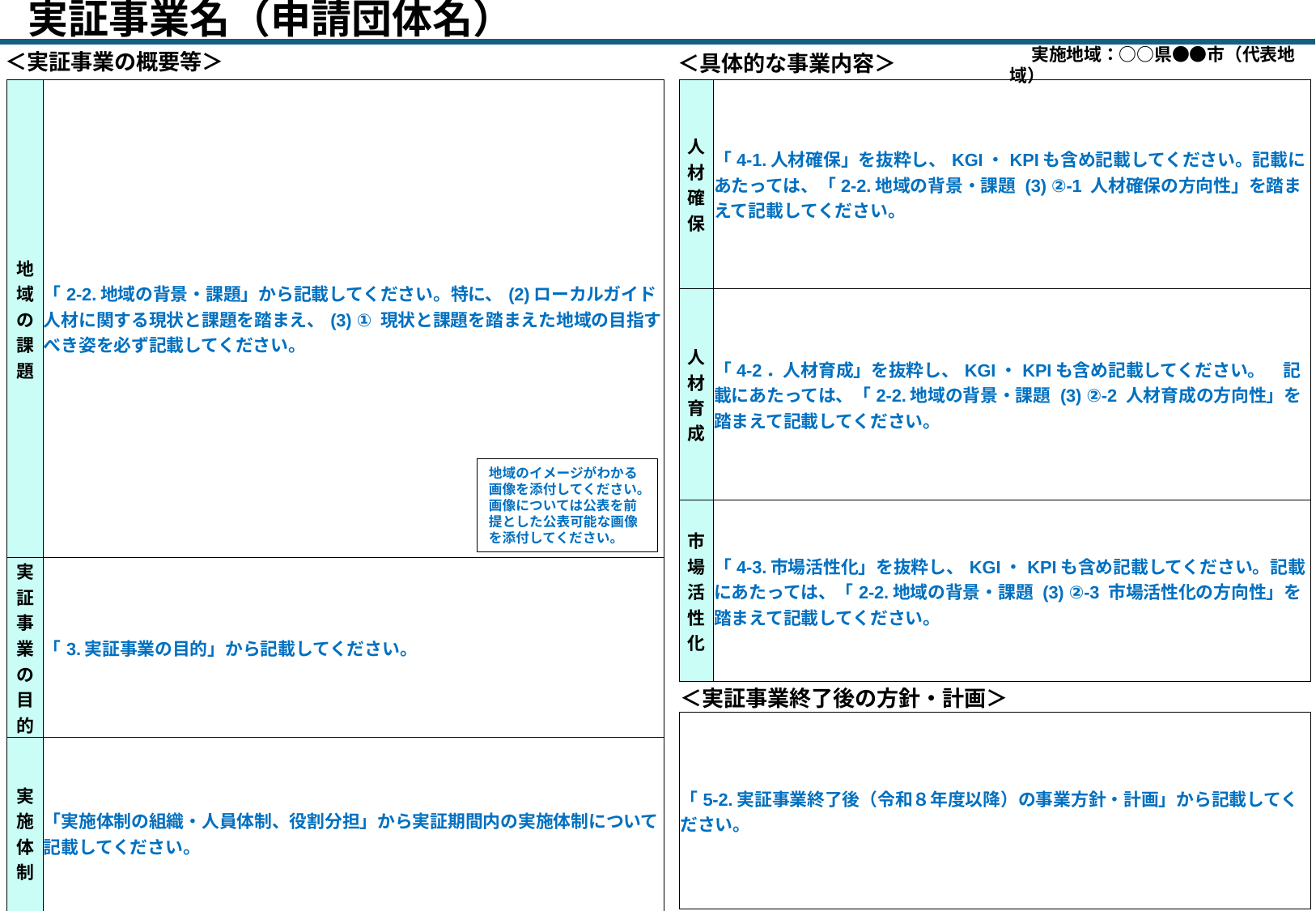

注１：公表される前提で作成してください。注２：実証事業の概要が本事業概要説明書１枚で分かるように簡潔に記載してください。
注３：青字の記入要領等を削除の上、黒字で記載してください。フォントサイズは【10.5ポイント以上】とし、重要な箇所は下線付きの赤字で記載してください。
　 実証事業名（申請団体名）
＜実証事業の概要等＞
　 実施地域：○○県●●市（代表地域）
＜具体的な事業内容＞
| 地域の課題 | 「2-2.地域の背景・課題」から記載してください。特に、(2)ローカルガイド人材に関する現状と課題を踏まえ、(3) ① 現状と課題を踏まえた地域の目指すべき姿を必ず記載してください。 |
| --- | --- |
| 実証事業の 目的 | 「3.実証事業の目的」から記載してください。 |
| 実施体制 | 「実施体制の組織・人員体制、役割分担」から実証期間内の実施体制について記載してください。 |
| 人材確保 | 「4-1.人材確保」を抜粋し、KGI・KPIも含め記載してください。記載にあたっては、「2-2.地域の背景・課題 (3) ②-1 人材確保の方向性」を踏まえて記載してください。 |
| --- | --- |
| 人材育成 | 「4-2．人材育成」を抜粋し、KGI・KPIも含め記載してください。　記載にあたっては、「2-2.地域の背景・課題 (3) ②-2 人材育成の方向性」を踏まえて記載してください。 |
| 市場活性化 | 「4-3.市場活性化」を抜粋し、KGI・KPIも含め記載してください。記載にあたっては、「2-2.地域の背景・課題 (3) ②-3 市場活性化の方向性」を踏まえて記載してください。 |
地域のイメージがわかる画像を添付してください。
画像については公表を前提とした公表可能な画像を添付してください。
＜実証事業終了後の方針・計画＞
| 「5-2.実証事業終了後（令和８年度以降）の事業方針・計画」から記載してください。 |
| --- |